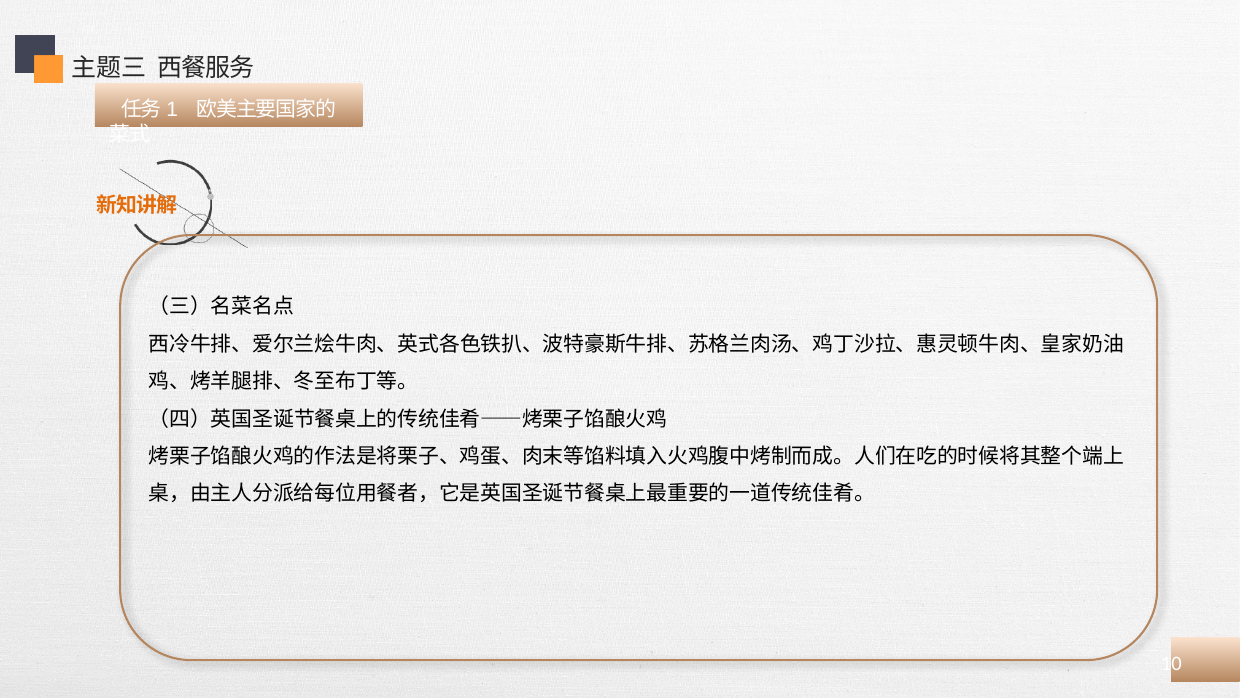

主题三  西餐服务

 任务1   欧美主要国家的菜式

（三）名菜名点
西冷牛排、爱尔兰烩牛肉、英式各色铁扒、波特豪斯牛排、苏格兰肉汤、鸡丁沙拉、惠灵顿牛肉、皇家奶油鸡、烤羊腿排、冬至布丁等。
（四）英国圣诞节餐桌上的传统佳肴——烤栗子馅酿火鸡
烤栗子馅酿火鸡的作法是将栗子、鸡蛋、肉末等馅料填入火鸡腹中烤制而成。人们在吃的时候将其整个端上桌，由主人分派给每位用餐者，它是英国圣诞节餐桌上最重要的一道传统佳肴。